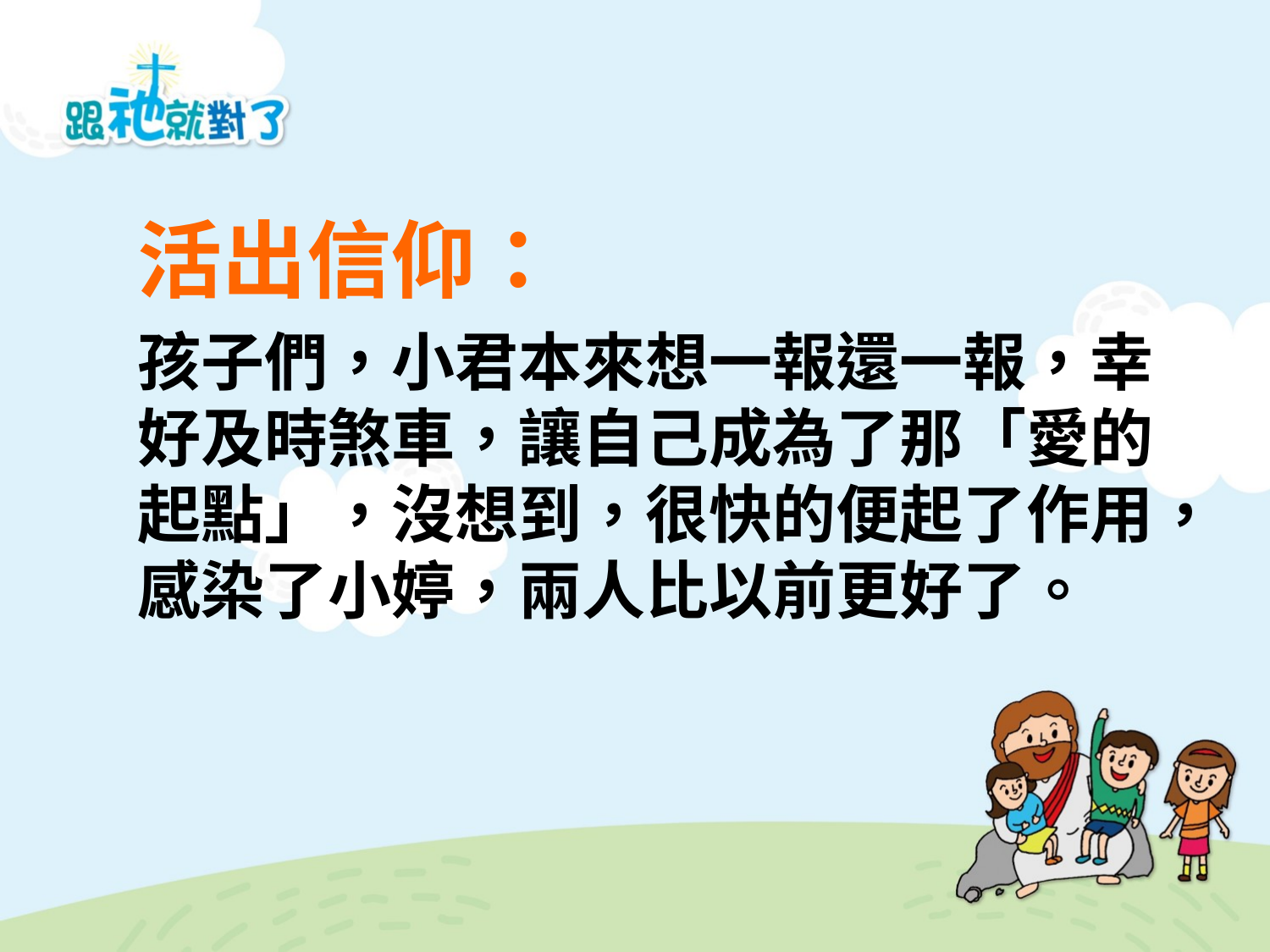

活出信仰：
孩子們，小君本來想一報還一報，幸好及時煞車，讓自己成為了那「愛的起點」，沒想到，很快的便起了作用，感染了小婷，兩人比以前更好了。